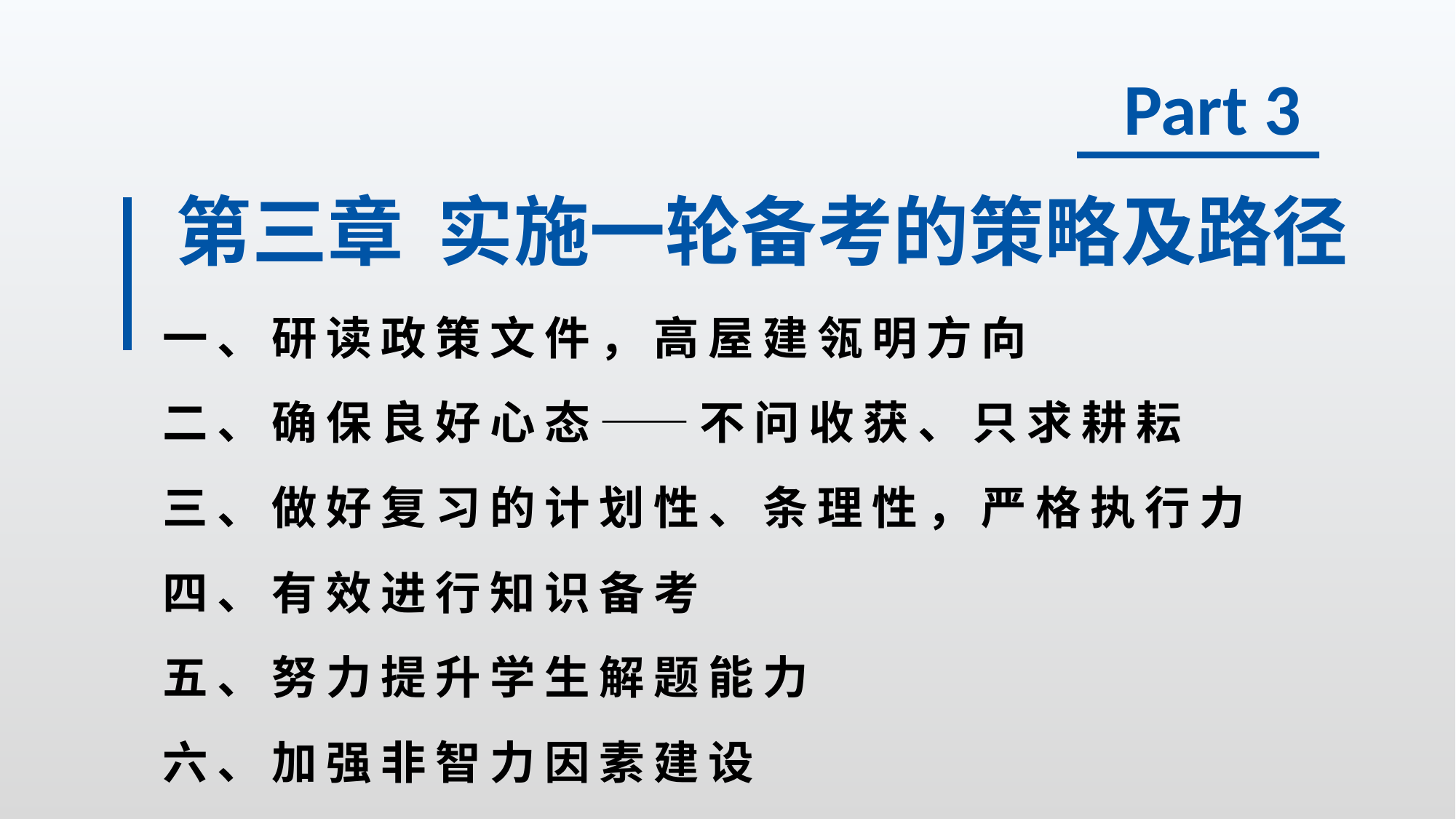

Part 3

第三章  实施一轮备考的策略及路径

一、研读政策文件，高屋建瓴明方向
二、确保良好心态——不问收获、只求耕耘
三、做好复习的计划性、条理性，严格执行力
四、有效进行知识备考
五、努力提升学生解题能力
六、加强非智力因素建设